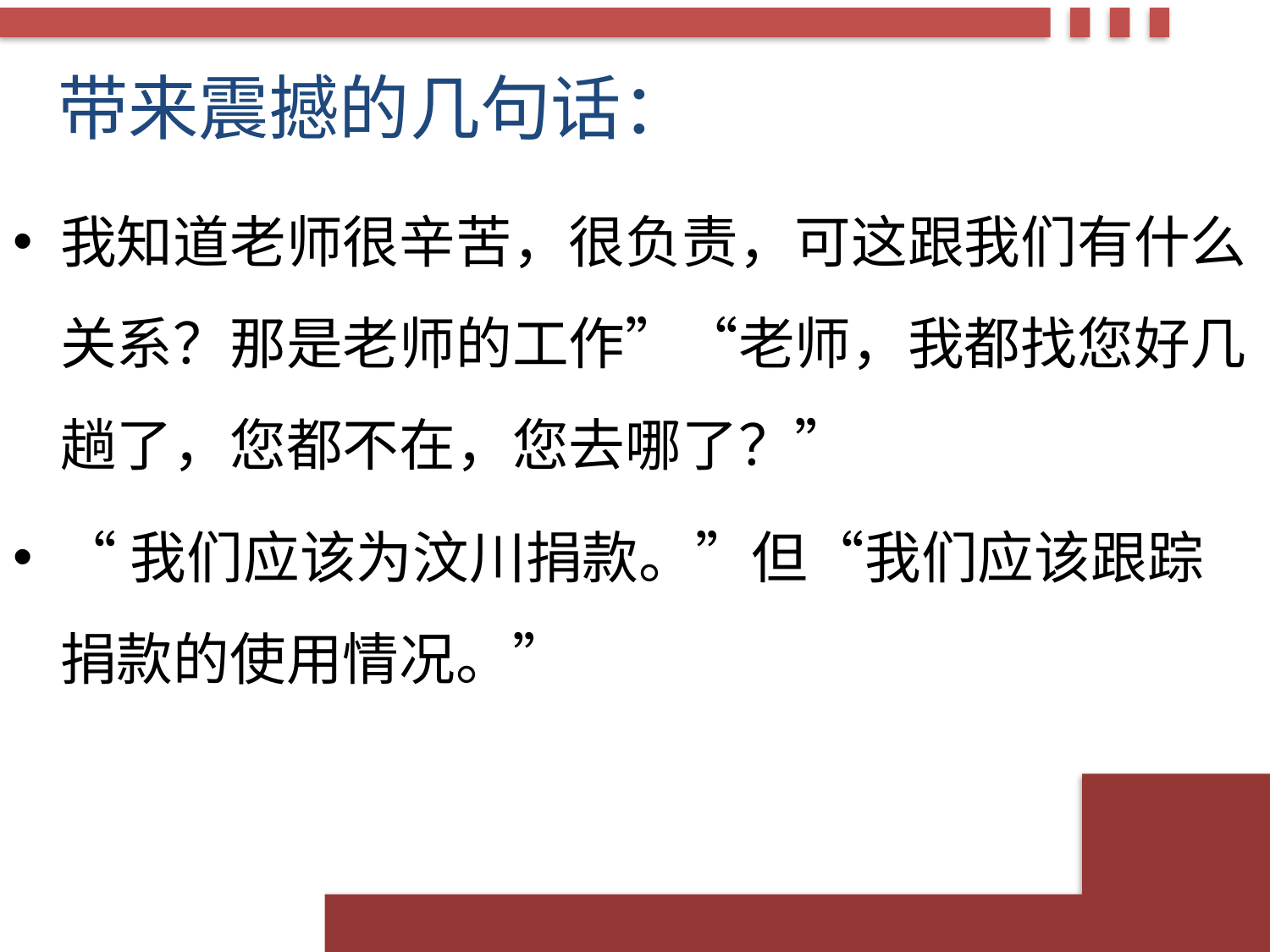

# 带来震撼的几句话：
我知道老师很辛苦，很负责，可这跟我们有什么关系？那是老师的工作”“老师，我都找您好几趟了，您都不在，您去哪了？”
“我们应该为汶川捐款。”但“我们应该跟踪捐款的使用情况。”